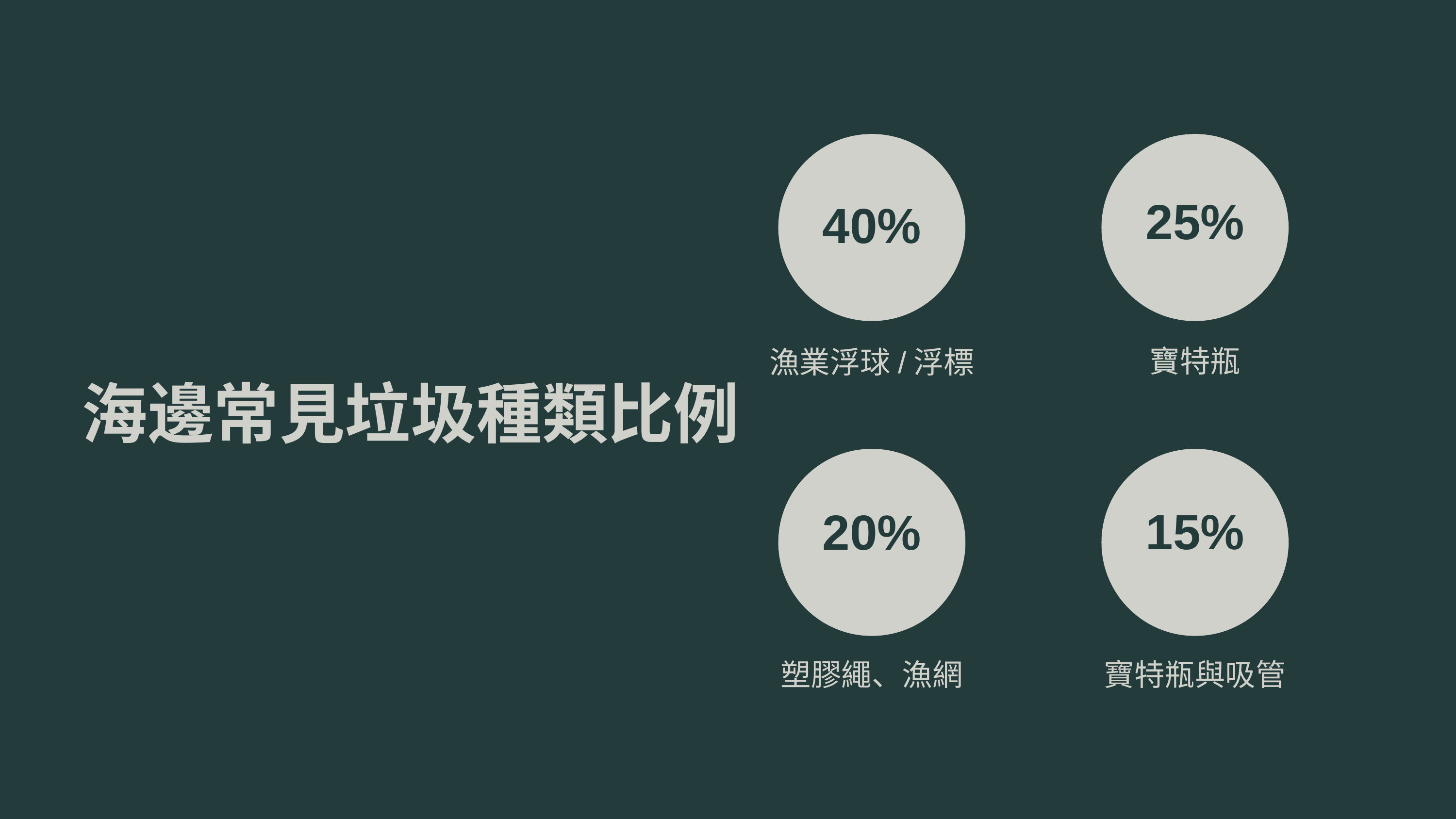

40%

25%
寶特瓶
漁業浮球/浮標
海邊常見垃圾種類比例

20%

15%
塑膠繩、漁網
寶特瓶與吸管